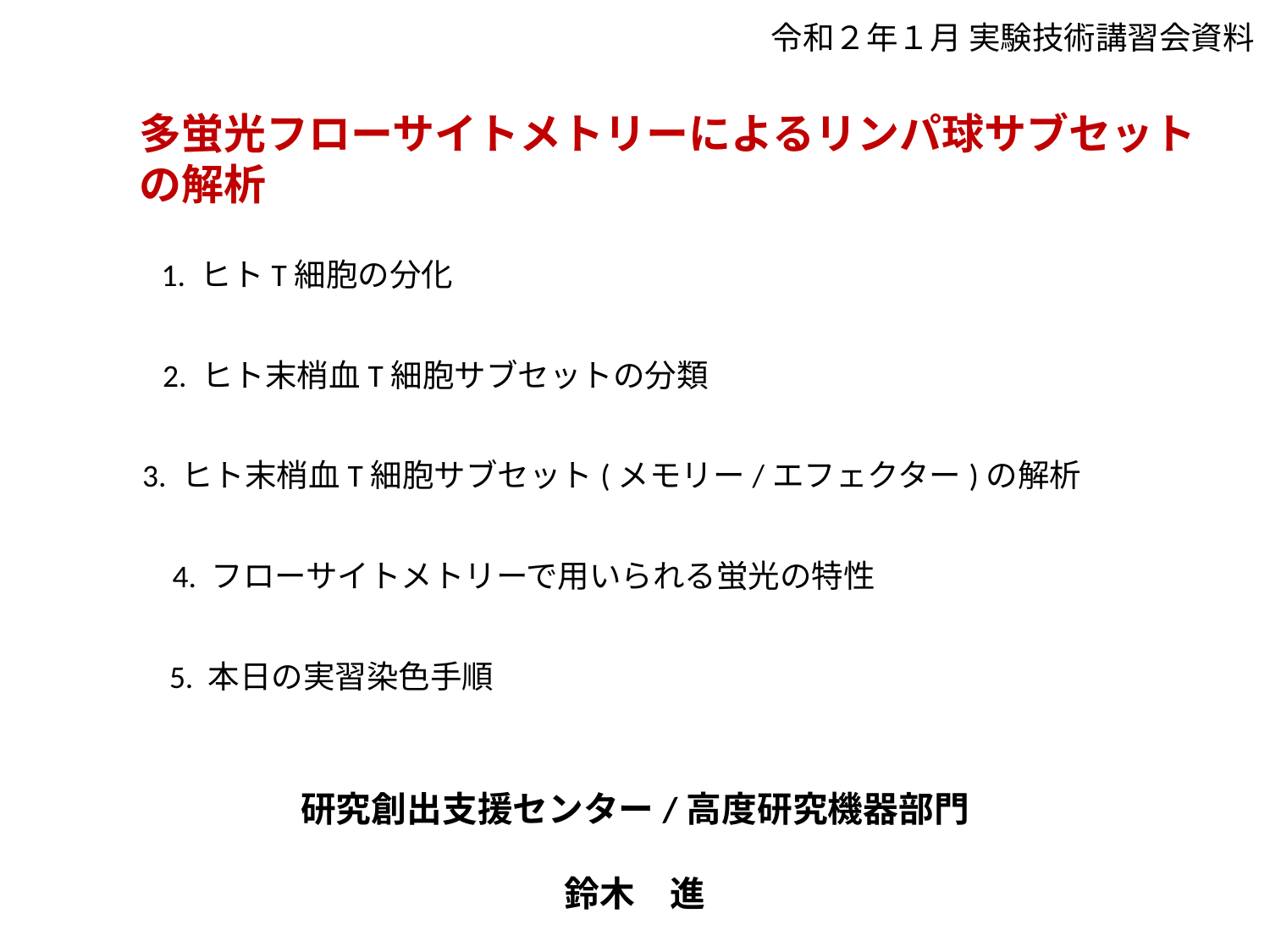

令和２年１月 実験技術講習会資料
多蛍光フローサイトメトリーによるリンパ球サブセットの解析
1. ヒトT細胞の分化
2. ヒト末梢血T細胞サブセットの分類
3. ヒト末梢血T細胞サブセット(メモリー/エフェクター)の解析
4. フローサイトメトリーで用いられる蛍光の特性
5. 本日の実習染色手順
研究創出支援センター/高度研究機器部門

鈴木　進